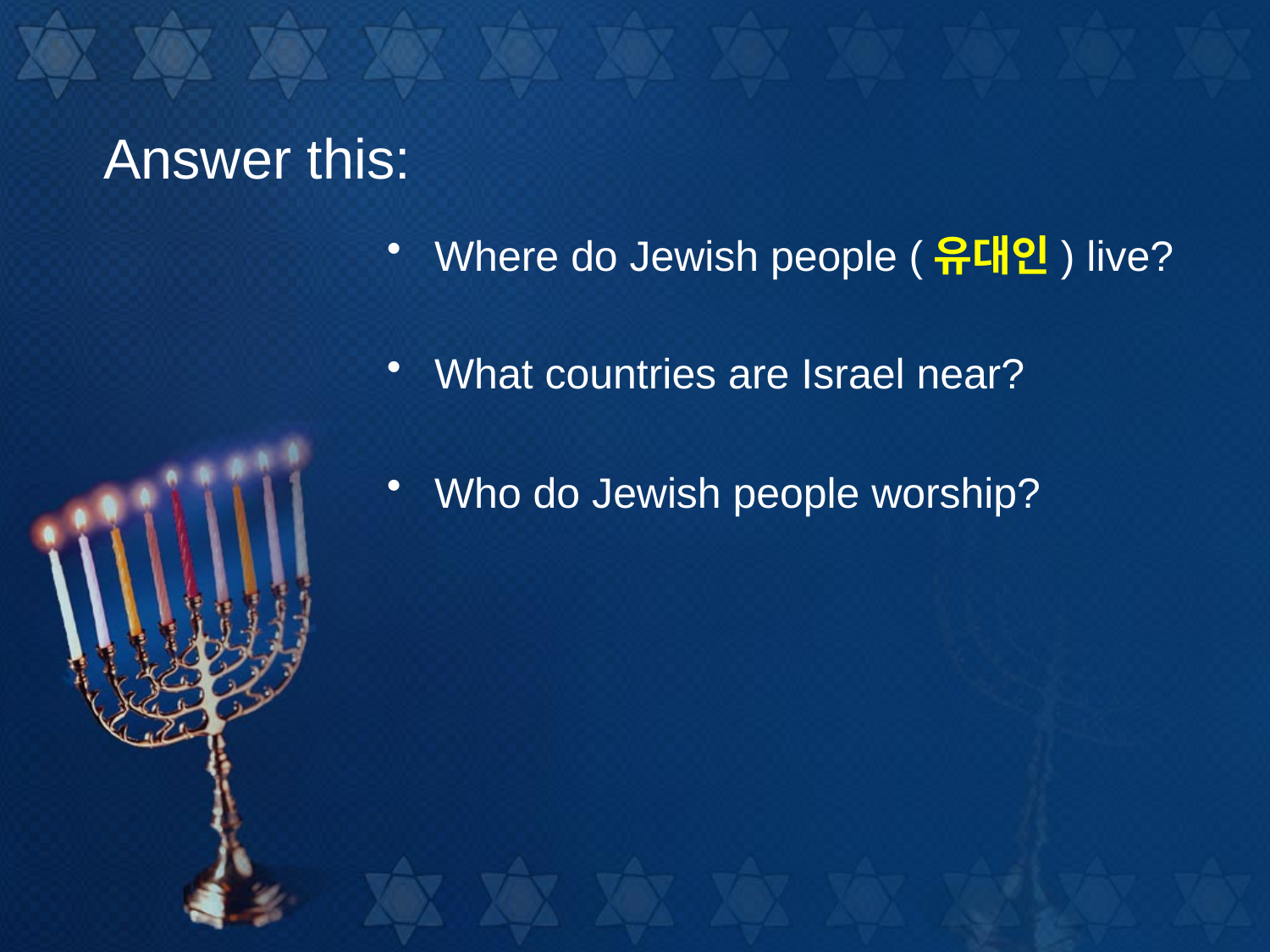

# Answer this:
Where do Jewish people (유대인) live?

What countries are Israel near?

Who do Jewish people worship?